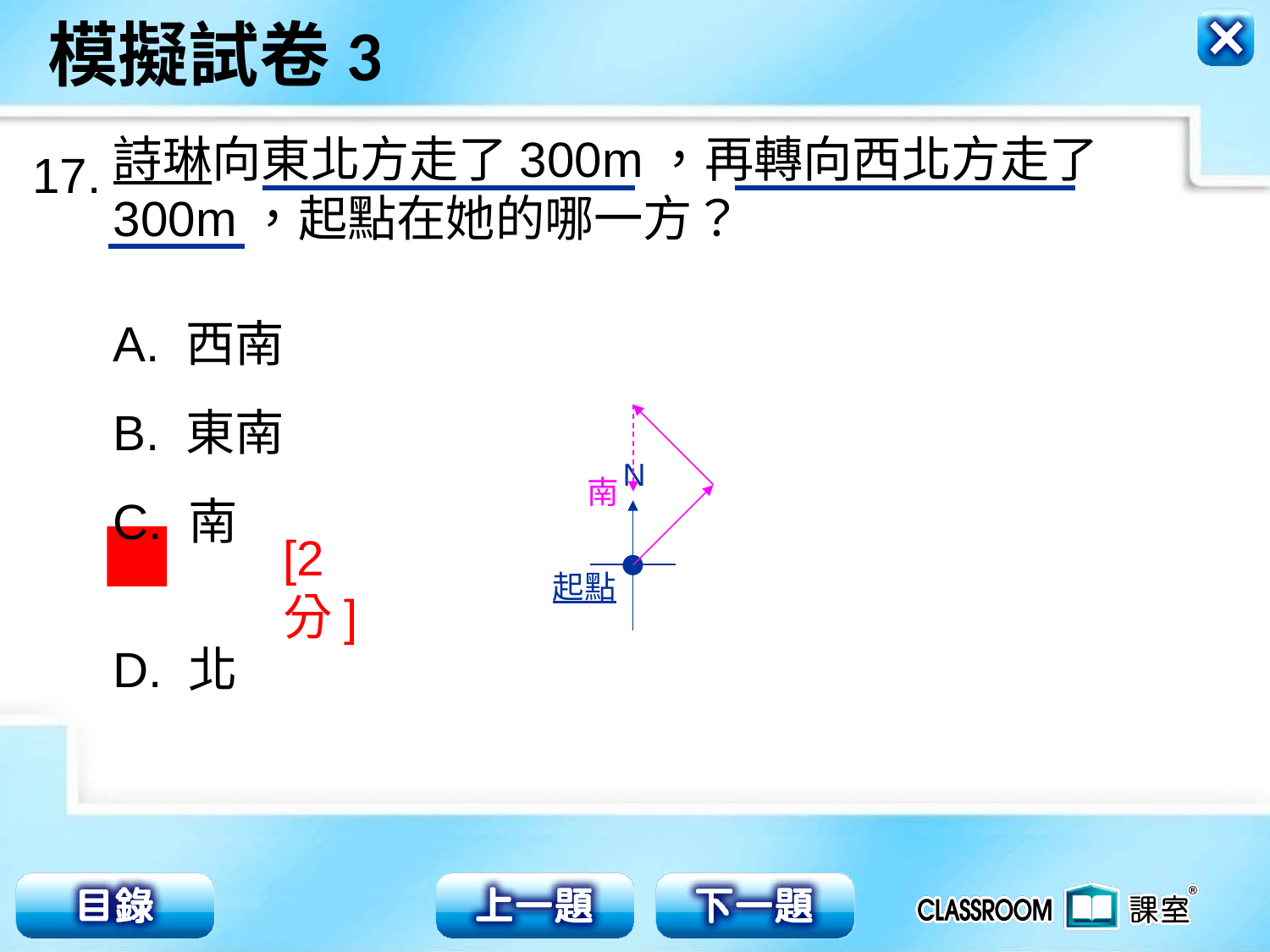

詩琳向東北方走了300m，再轉向西北方走了300m，起點在她的哪一方？
17.
A. 西南
B. 東南
C. 南
D. 北
N
南
[2分]

起點